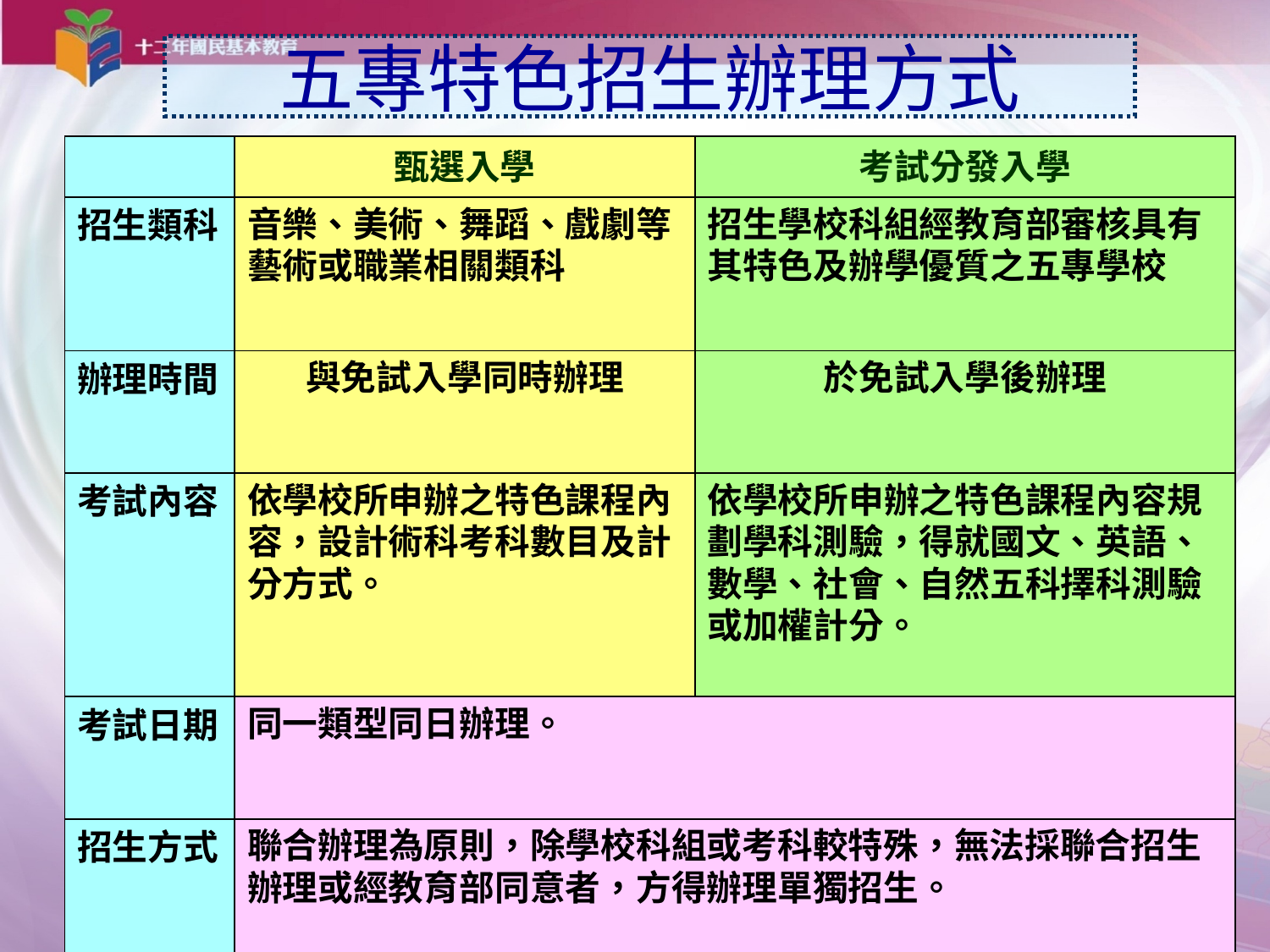

五專特色招生辦理方式
|  | 甄選入學 | 考試分發入學 |
| --- | --- | --- |
| 招生類科 | 音樂、美術、舞蹈、戲劇等藝術或職業相關類科 | 招生學校科組經教育部審核具有 其特色及辦學優質之五專學校 |
| 辦理時間 | 與免試入學同時辦理 | 於免試入學後辦理 |
| 考試內容 | 依學校所申辦之特色課程內容，設計術科考科數目及計分方式。 | 依學校所申辦之特色課程內容規劃學科測驗，得就國文、英語、數學、社會、自然五科擇科測驗或加權計分。 |
| 考試日期 | 同一類型同日辦理。 |  |
| 招生方式 | 聯合辦理為原則，除學校科組或考科較特殊，無法採聯合招生辦理或經教育部同意者，方得辦理單獨招生。 |  |
| 命題單位 | 學校組成特色招生委員會，本公平、公正與專業性，並符合程序與實質正義之原則命題，或委託測驗專責機構協助。 |  |
| 分發方式 | 依自辦或聯合辦理之表演、術科測驗分數及學生志願作為入學依據。 | 以指定之學科測驗成績及學生志願作為入學依據。 |
| 後續名額 | 藝術才能班經教育部同意得辦理續招，惟須於考試分發入學前辦理完畢。 | 不得續招、不得流用。 |
33